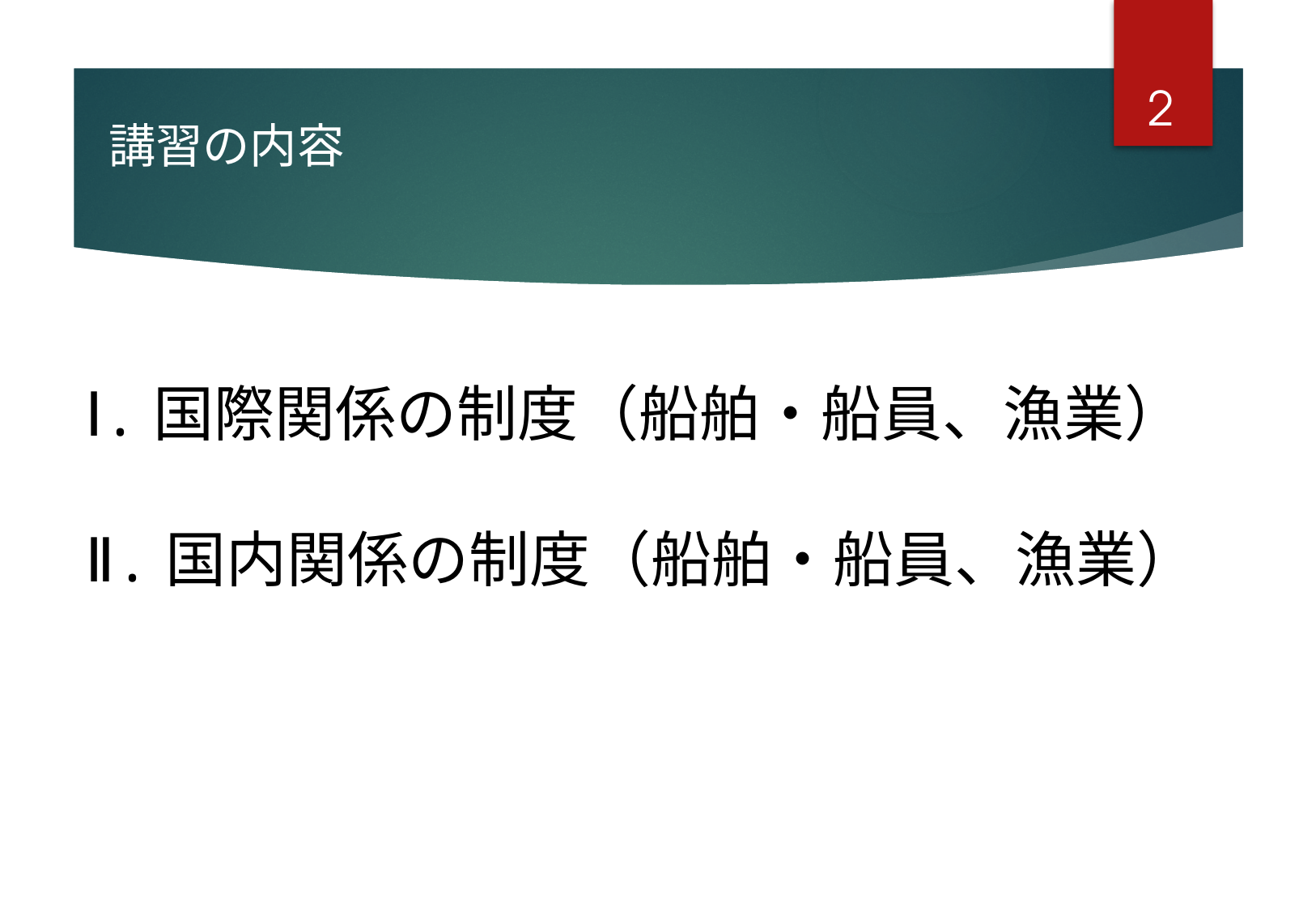

2
講習の内容
Ⅰ.国際関係の制度（船舶・船員、漁業）

Ⅱ.国内関係の制度（船舶・船員、漁業）